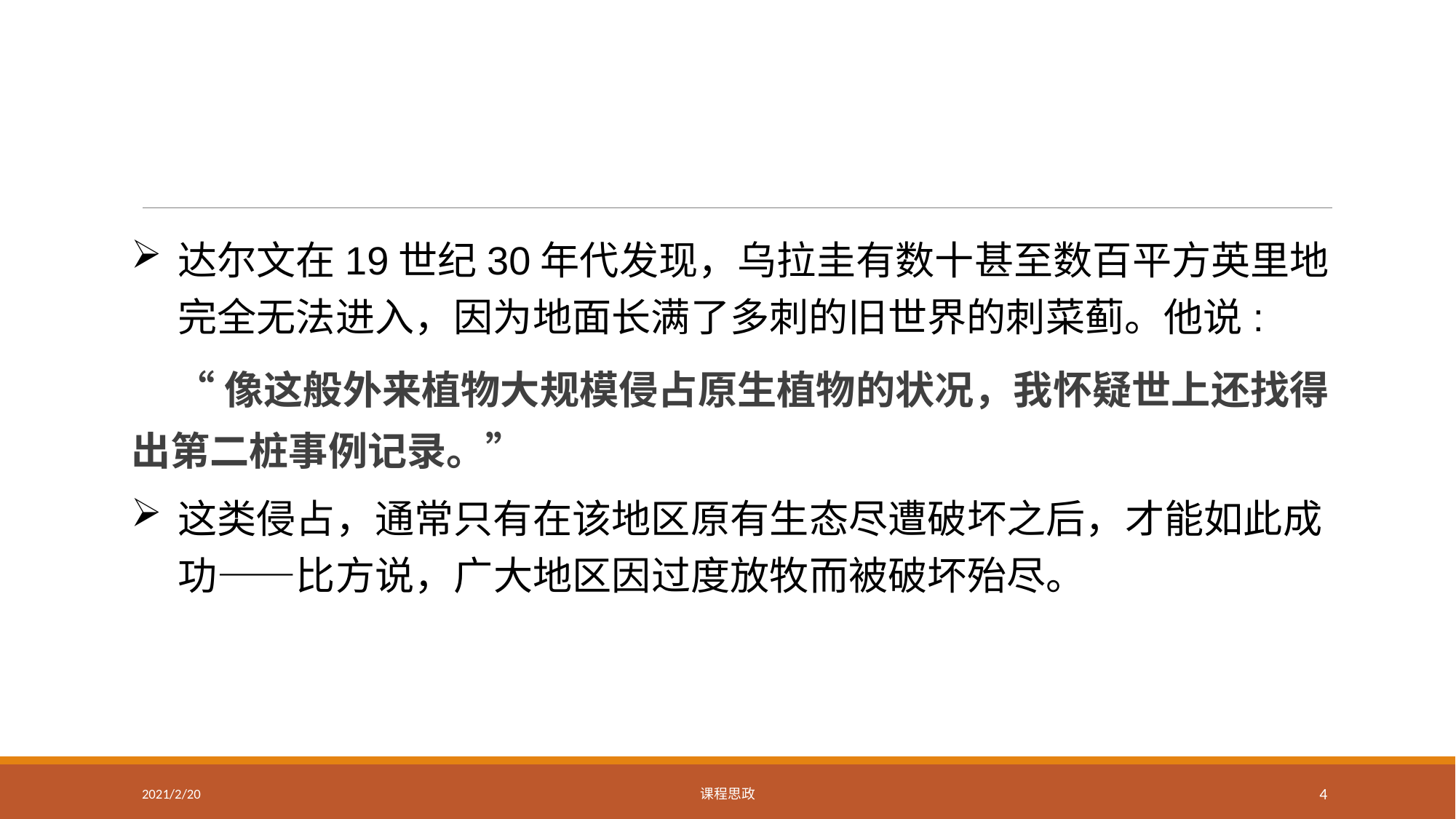

达尔文在19世纪30年代发现，乌拉圭有数十甚至数百平方英里地完全无法进入，因为地面长满了多刺的旧世界的刺菜蓟。他说:
     “像这般外来植物大规模侵占原生植物的状况，我怀疑世上还找得出第二桩事例记录。”
这类侵占，通常只有在该地区原有生态尽遭破坏之后，才能如此成功——比方说，广大地区因过度放牧而被破坏殆尽。

2021/2/20
课程思政
4